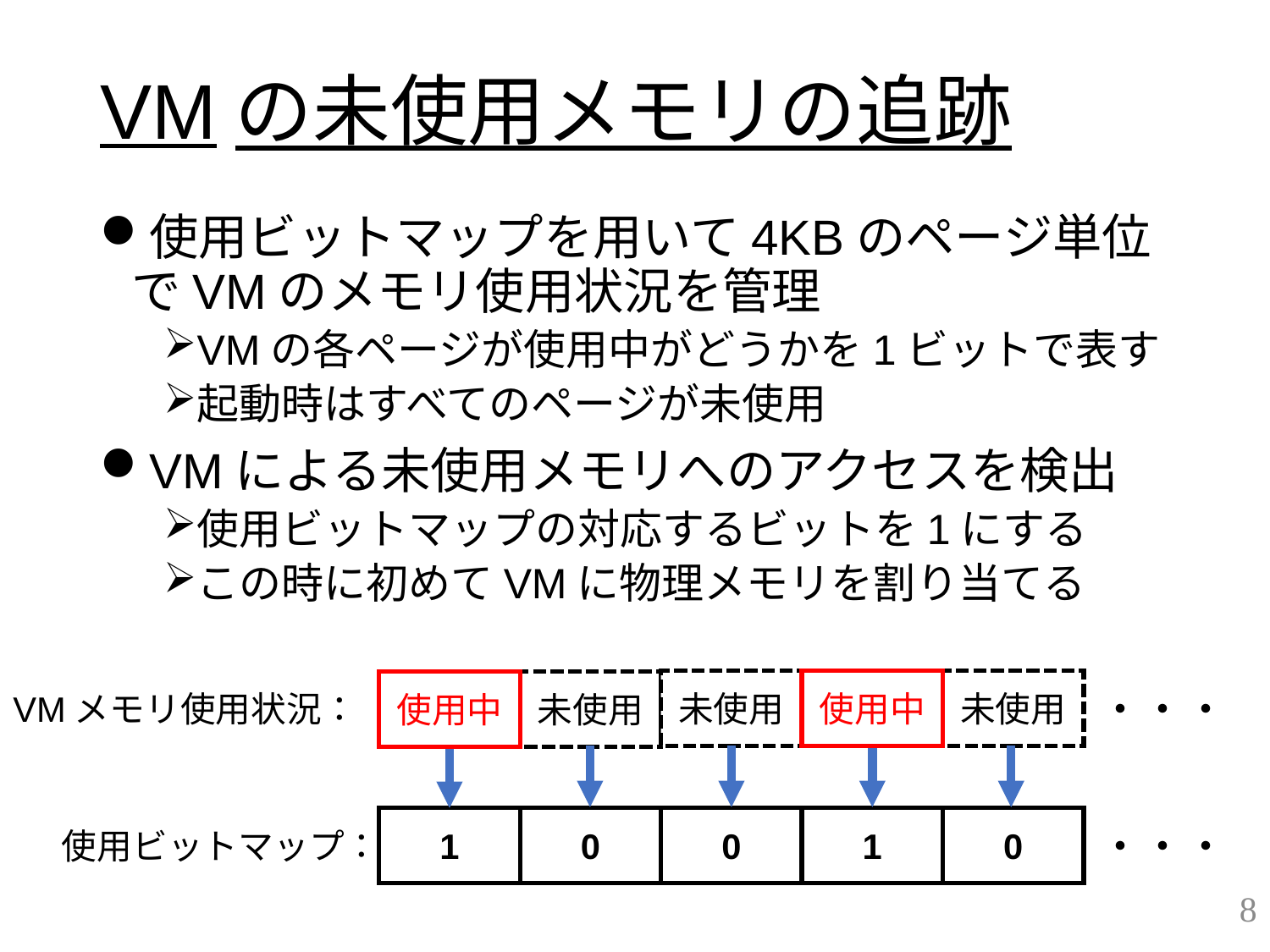

# VMの未使用メモリの追跡
使用ビットマップを用いて4KBのページ単位でVMのメモリ使用状況を管理
VMの各ページが使用中がどうかを1ビットで表す
起動時はすべてのページが未使用
VMによる未使用メモリへのアクセスを検出
使用ビットマップの対応するビットを1にする
この時に初めてVMに物理メモリを割り当てる
未使用
使用中
未使用
使用中
未使用
・・・
VMメモリ使用状況：
1
0
0
1
0
・・・
使用ビットマップ：
8